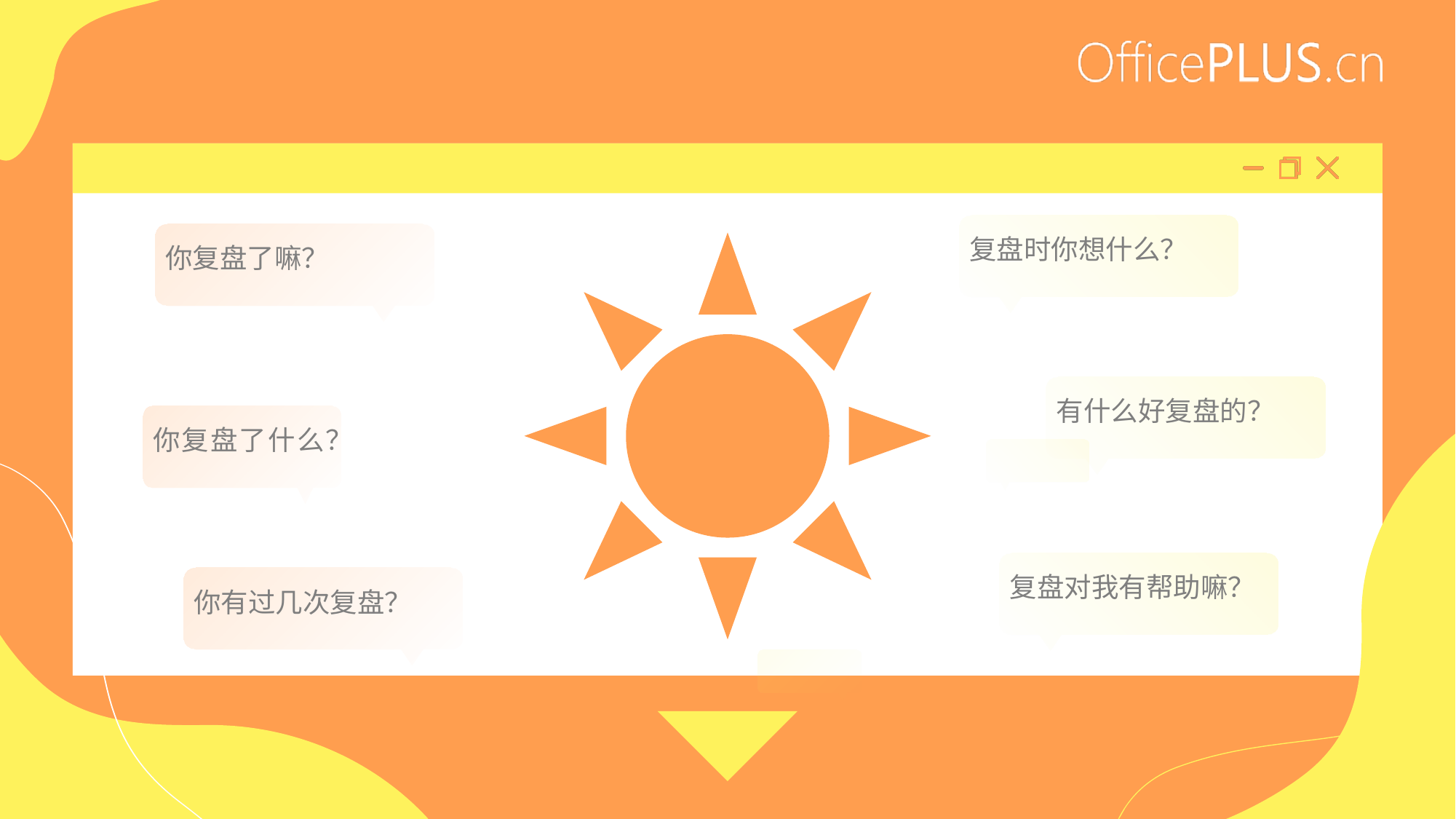

复盘时你想什么？

你复盘了嘛？

有什么好复盘的？

你复盘了什么？

复盘对我有帮助嘛？

你有过几次复盘？